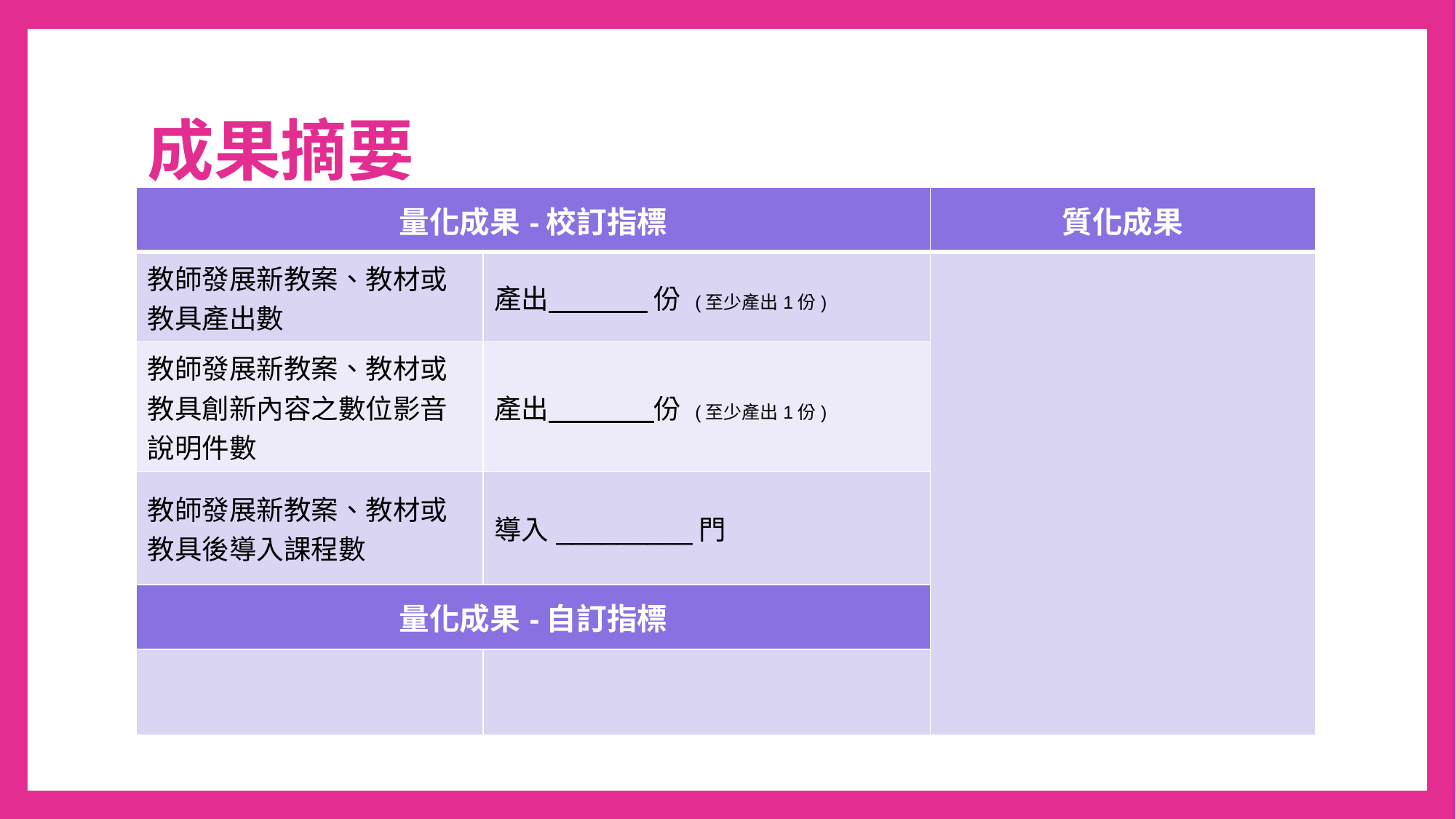

# 成果摘要
| 量化成果-校訂指標 |  | 質化成果 |
| --- | --- | --- |
| 教師發展新教案、教材或教具產出數 | 產出 份 (至少產出1份) |  |
| 教師發展新教案、教材或教具創新內容之數位影音說明件數 | 產出 份 (至少產出1份) |  |
| 教師發展新教案、教材或教具後導入課程數 | 導入\_\_\_\_\_\_\_\_\_門 |  |
| 量化成果-自訂指標 |  |  |
|  |  |  |